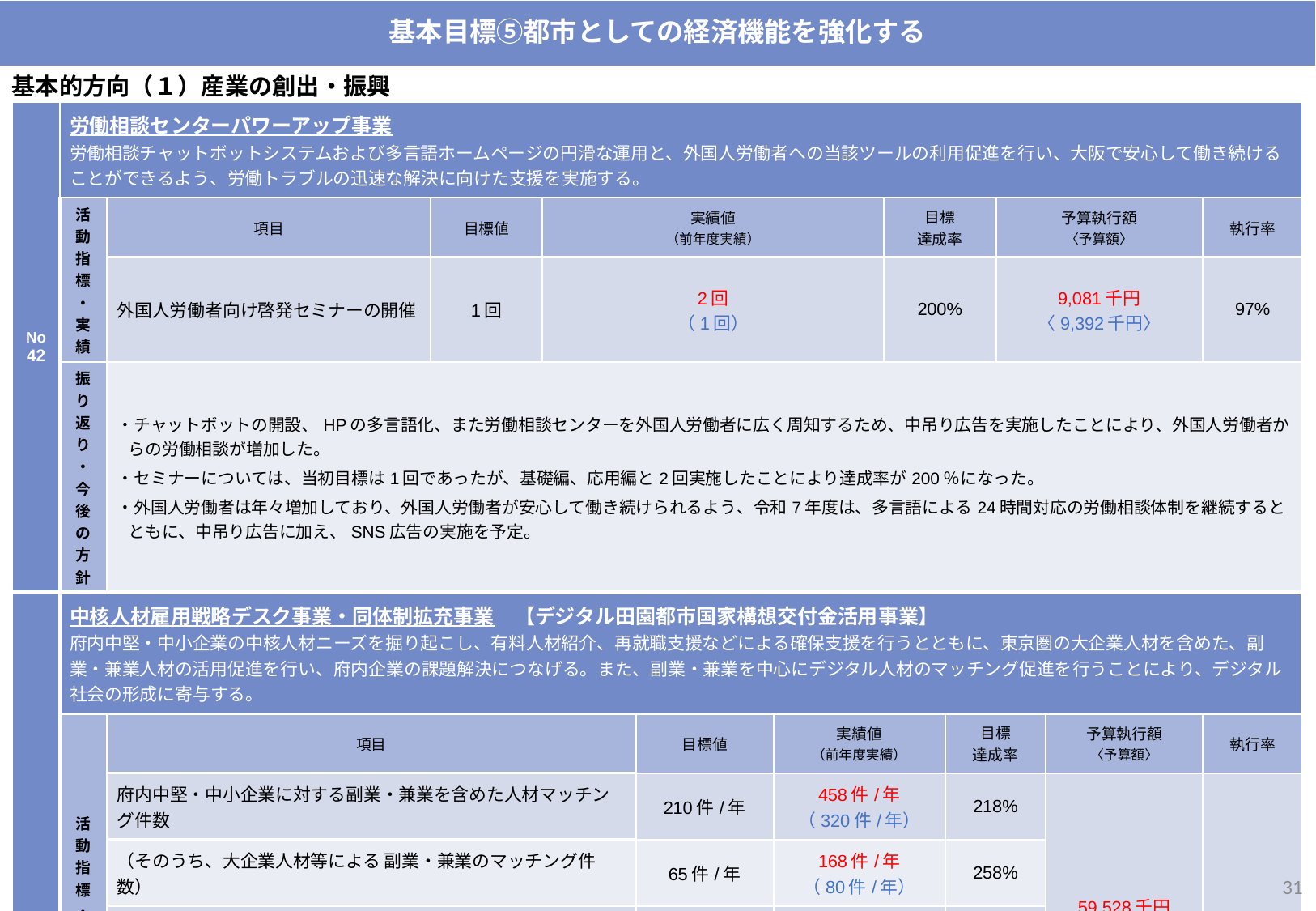

基本目標⑤都市としての経済機能を強化する
基本的方向（１）産業の創出・振興
| No42 | 労働相談センターパワーアップ事業 労働相談チャットボットシステムおよび多言語ホームページの円滑な運用と、外国人労働者への当該ツールの利用促進を行い、大阪で安心して働き続けることができるよう、労働トラブルの迅速な解決に向けた支援を実施する。 |  |  |  |  |  |  |  |  |  |  |
| --- | --- | --- | --- | --- | --- | --- | --- | --- | --- | --- | --- |
|  | 活動指標・実績 | 項目 | 目標値 | 実績値 （前年度実績） |  |  | 目標 達成率 |  | 予算執行額 〈予算額〉 |  | 執行率 |
|  |  | 外国人労働者向け啓発セミナーの開催 | 1回 | 2回 （1回） |  |  | 200% |  | 9,081千円 〈9,392千円〉 |  | 97% |
|  | 振り返り・ 今後の方針 | ・チャットボットの開設、HPの多言語化、また労働相談センターを外国人労働者に広く周知するため、中吊り広告を実施したことにより、外国人労働者からの労働相談が増加した。 ・セミナーについては、当初目標は1回であったが、基礎編、応用編と2回実施したことにより達成率が200％になった。 ・外国人労働者は年々増加しており、外国人労働者が安心して働き続けられるよう、令和7年度は、多言語による24時間対応の労働相談体制を継続するとともに、中吊り広告に加え、SNS広告の実施を予定。 |  |  |  |  |  |  |  |  |  |
| No 43 | 中核人材雇用戦略デスク事業・同体制拡充事業　【デジタル田園都市国家構想交付金活用事業】 府内中堅・中小企業の中核人材ニーズを掘り起こし、有料人材紹介、再就職支援などによる確保支援を行うとともに、東京圏の大企業人材を含めた、副業・兼業人材の活用促進を行い、府内企業の課題解決につなげる。また、副業・兼業を中心にデジタル人材のマッチング促進を行うことにより、デジタル社会の形成に寄与する。 |  |  |  |  |  |  |  |  |  |  |
|  | 活動指標・実績 | 項目 | 目標値 | 実績値 （前年度実績） | 目標値 | 実績値 （前年度実績） | 目標 達成率 | 目標 達成率 | 予算執行額 （予算額） | 予算執行額 〈予算額〉 | 執行率 |
|  |  | 府内中堅・中小企業に対する副業・兼業を含めた人材マッチング件数 | 200件/年 | 320件/年 （228件/年） | 210件/年 | 458件/年 （320件/年） | 160% | 218% | 58,241千円 （59,231千円） | 59,528千円 〈59,528千円〉 | 100% |
|  |  | （そのうち、大企業人材等による 副業・兼業のマッチング件数） | 60件/年 | 80件/年 （65件/年） | 65件/年 | 168件/年 （80件/年） | 133% | 258% |  |  |  |
|  |  | （副業・兼業のマッチング件数のうち、デジタル技術や 　 　 データ活用についての知見を有する人材のマッチング件数） | 15件/年 | 19件/年 （※R5新規指標のため 前年度実績なし） | 30件/年 | 43件/年 （19件/年） | 127% | 143% |  |  |  |
|  |  | 府内中堅・中小企業の経営課題に関する相談件数 | 480件/年 | 587件/年 （560件/年） | 500件/年 | 606件/年 （587件/年） | 122% | 121% |  |  |  |
|  | 振り返り・ 今後の方針 | ・令和6年度事業では、政府系金融機関や信用金庫からの相談を効果的にマッチングに結びつけることにより、マッチング件数において目標を大きく超える実績を達成することができた。 ・また、全国的に副業・兼業人材の活用を行う企業が増加しているという社会的背景もあり、副業・兼業人材のマッチング件数は目標を大きく上回った。令和6年度は、前年度と同様に副業・兼業人材の活用促進を重点的に行うことにより、採用コスト等の問題で正社員としての中核人材採用が難しい中小企業にも外部人材の活用を促していく。 ・引き続き副業・兼業人材等の活用を促進することにより、中小企業の人材確保を支援していく。 |  |  |  |  |  |  |  |  |  |
31